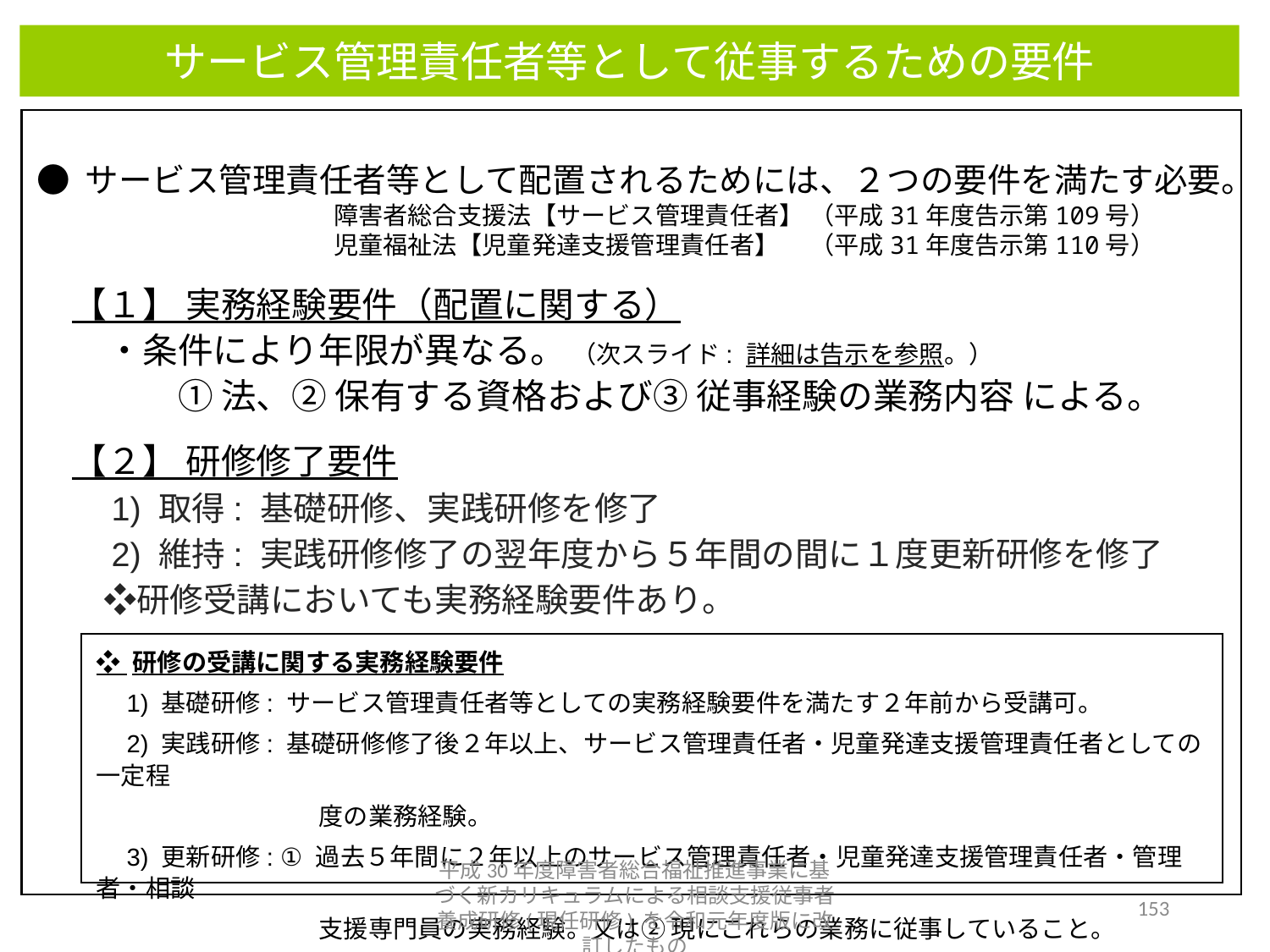

サービス管理責任者等として従事するための要件

● サービス管理責任者等として配置されるためには、２つの要件を満たす必要。
　　　　　　　　　　　　障害者総合支援法【サービス管理責任者】 （平成31年度告示第109号）
　　　　　　　　　　　　児童福祉法【児童発達支援管理責任者】 　（平成31年度告示第110号）

　【１】 実務経験要件（配置に関する）
　　・条件により年限が異なる。 （次スライド: 詳細は告示を参照。）
　　　　① 法、② 保有する資格および③ 従事経験の業務内容 による。

　【２】 研修修了要件
　　1) 取得: 基礎研修、実践研修を修了
　　2) 維持: 実践研修修了の翌年度から５年間の間に１度更新研修を修了
　　❖研修受講においても実務経験要件あり。

❖ 研修の受講に関する実務経験要件
　1) 基礎研修: サービス管理責任者等としての実務経験要件を満たす２年前から受講可。
　2) 実践研修: 基礎研修修了後２年以上、サービス管理責任者・児童発達支援管理責任者としての一定程
　　　　　　　　　度の業務経験。
　3) 更新研修: ① 過去５年間に２年以上のサービス管理責任者・児童発達支援管理責任者・管理者・相談
　　　　　　　　　支援専門員の実務経験。又は② 現にこれらの業務に従事していること。

平成30年度障害者総合福祉推進事業に基づく新カリキュラムによる相談支援従事者養成研修(現任研修) を令和元年度版に改訂したもの
153